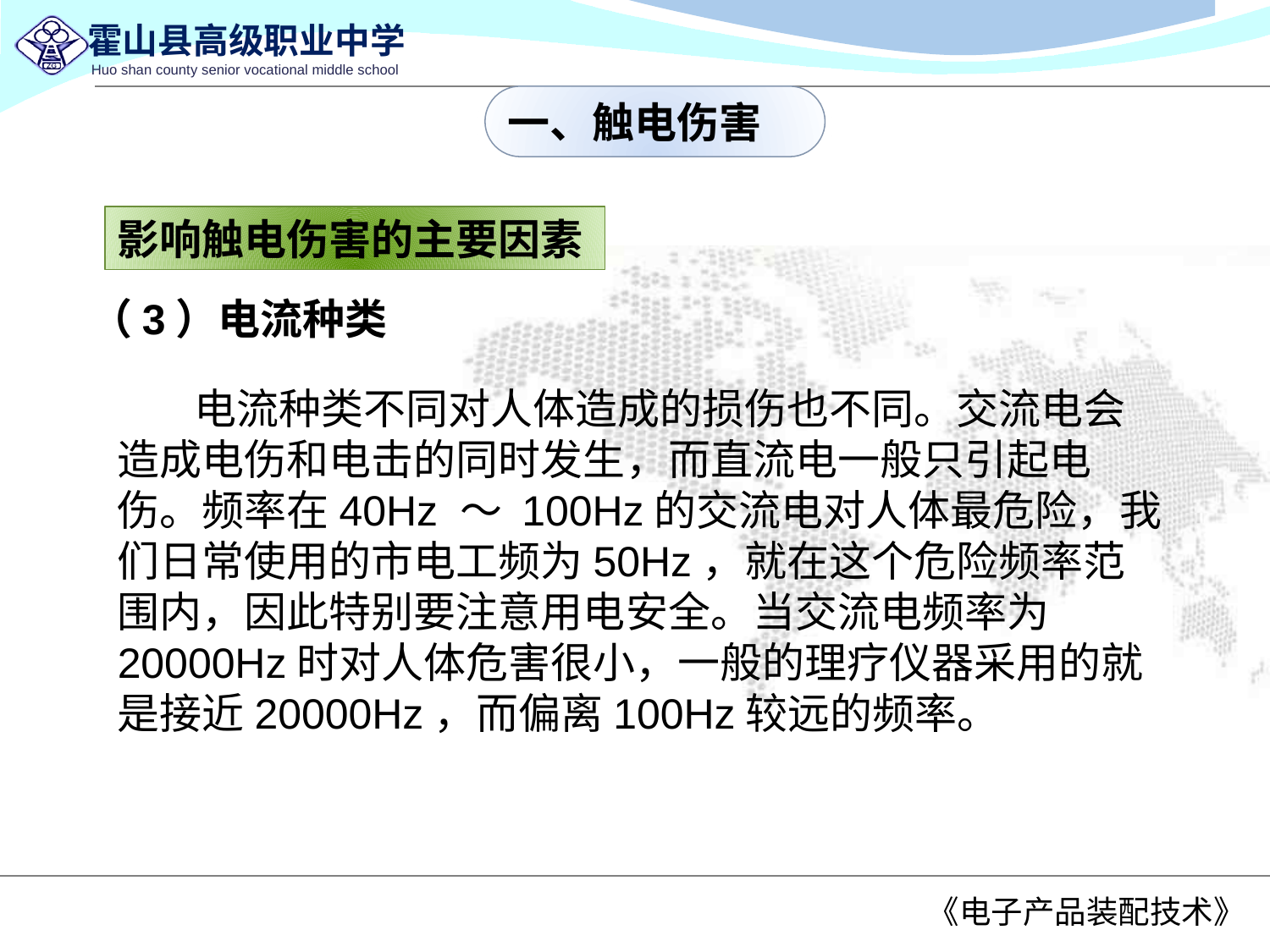

一、触电伤害
影响触电伤害的主要因素
（3）电流种类
       电流种类不同对人体造成的损伤也不同。交流电会造成电伤和电击的同时发生，而直流电一般只引起电伤。频率在40Hz ～ 100Hz的交流电对人体最危险，我们日常使用的市电工频为50Hz，就在这个危险频率范围内，因此特别要注意用电安全。当交流电频率为20000Hz时对人体危害很小，一般的理疗仪器采用的就是接近20000Hz，而偏离100Hz较远的频率。